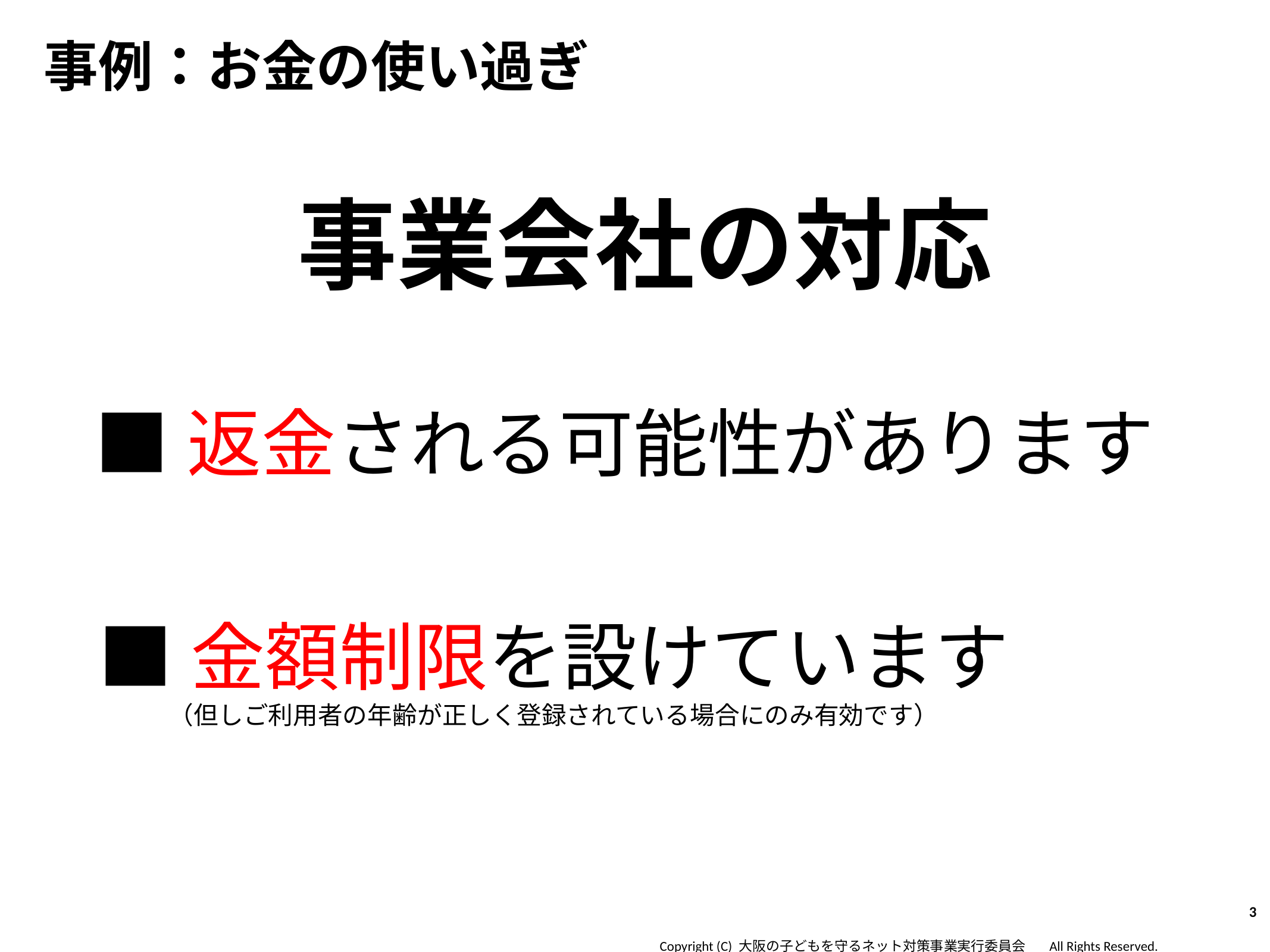

事例：お金の使い過ぎ
事業会社の対応
■返金される可能性があります
■金額制限を設けています
（但しご利用者の年齢が正しく登録されている場合にのみ有効です）
3